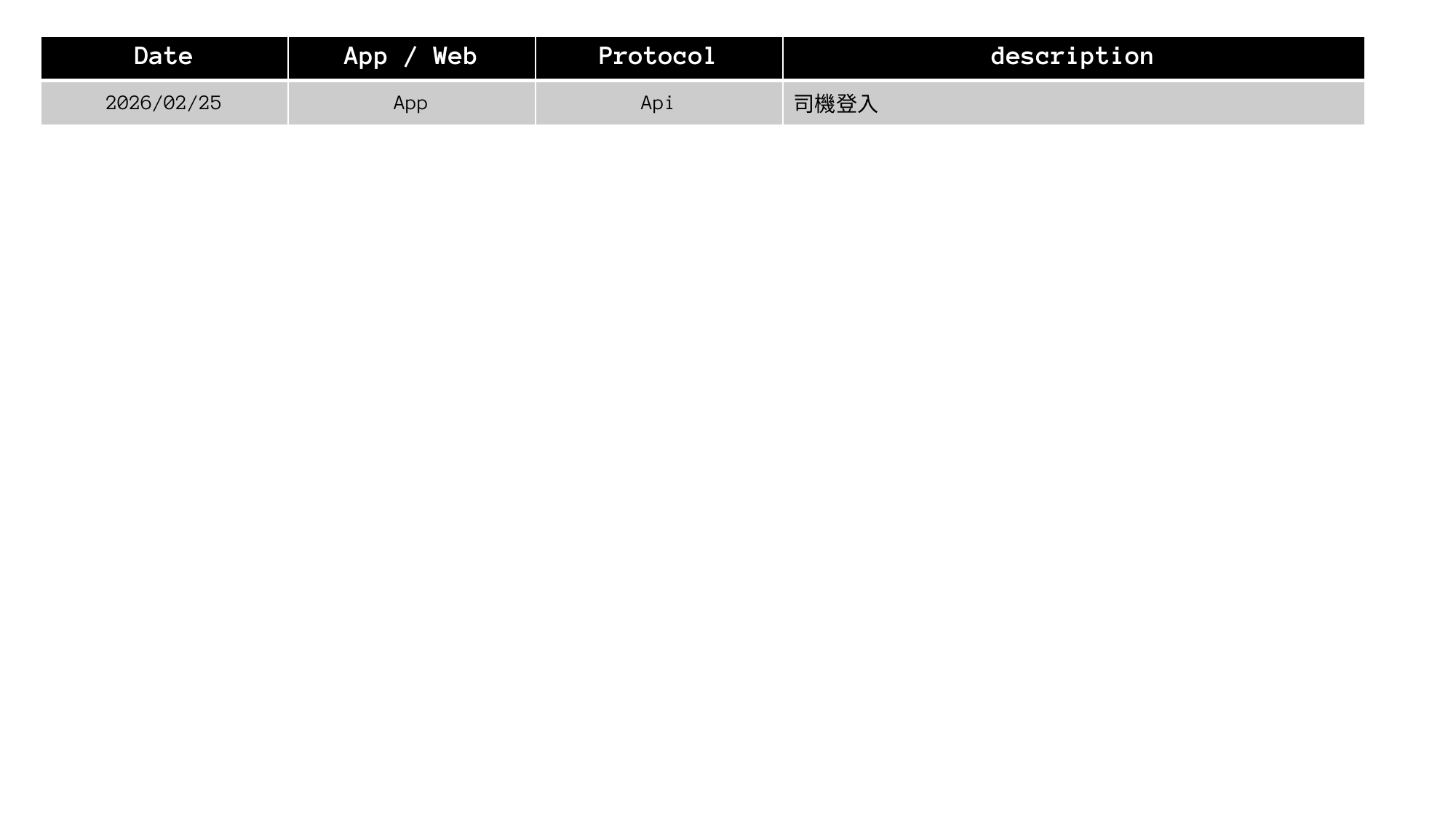

| Date | App / Web | Protocol | description |
| --- | --- | --- | --- |
| 2026/02/25 | App | Api | 司機登入 |